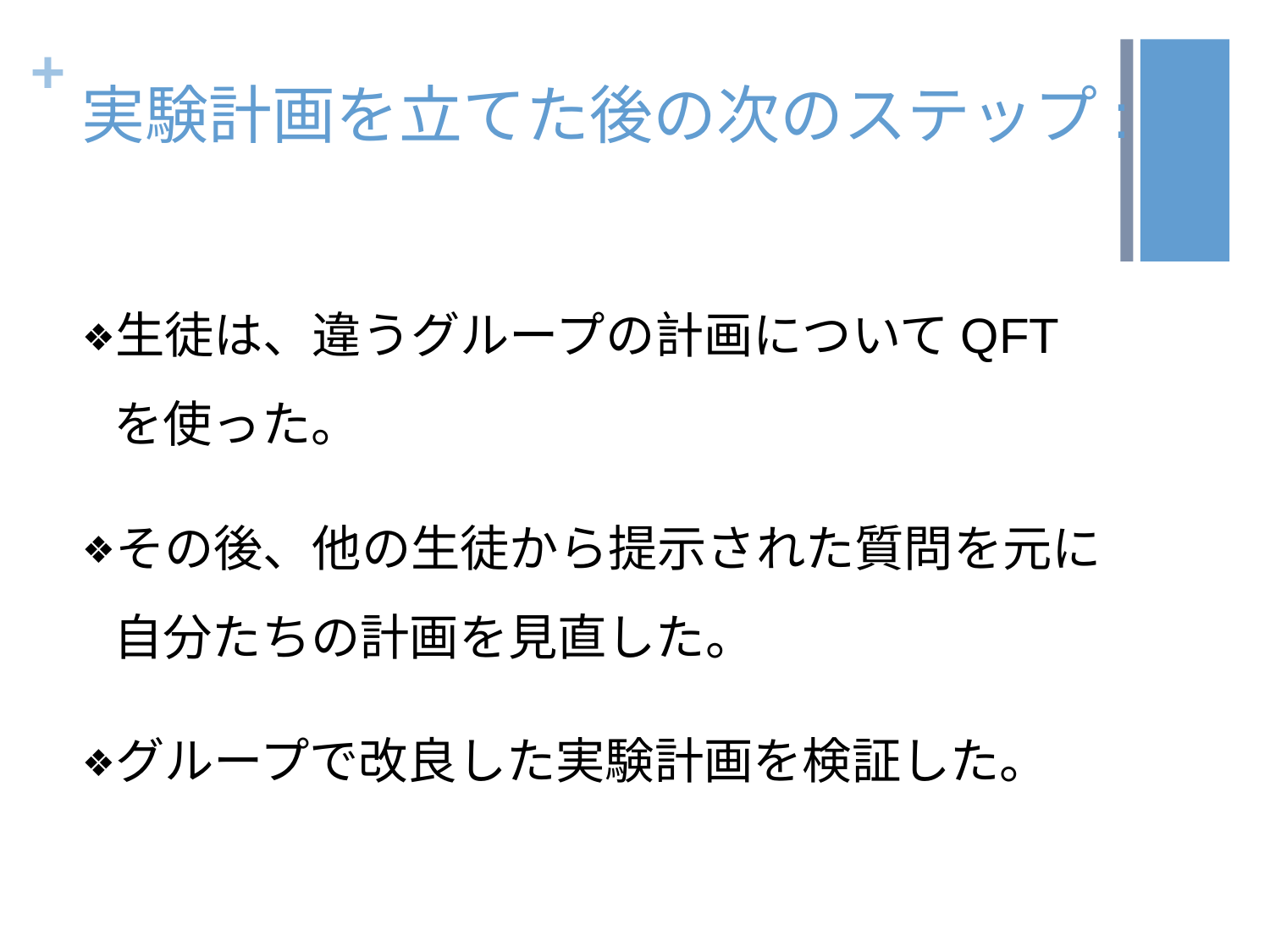

# 実験計画を立てた後の次のステップ:
生徒は、違うグループの計画についてQFTを使った。
その後、他の生徒から提示された質問を元に自分たちの計画を見直した。
グループで改良した実験計画を検証した。